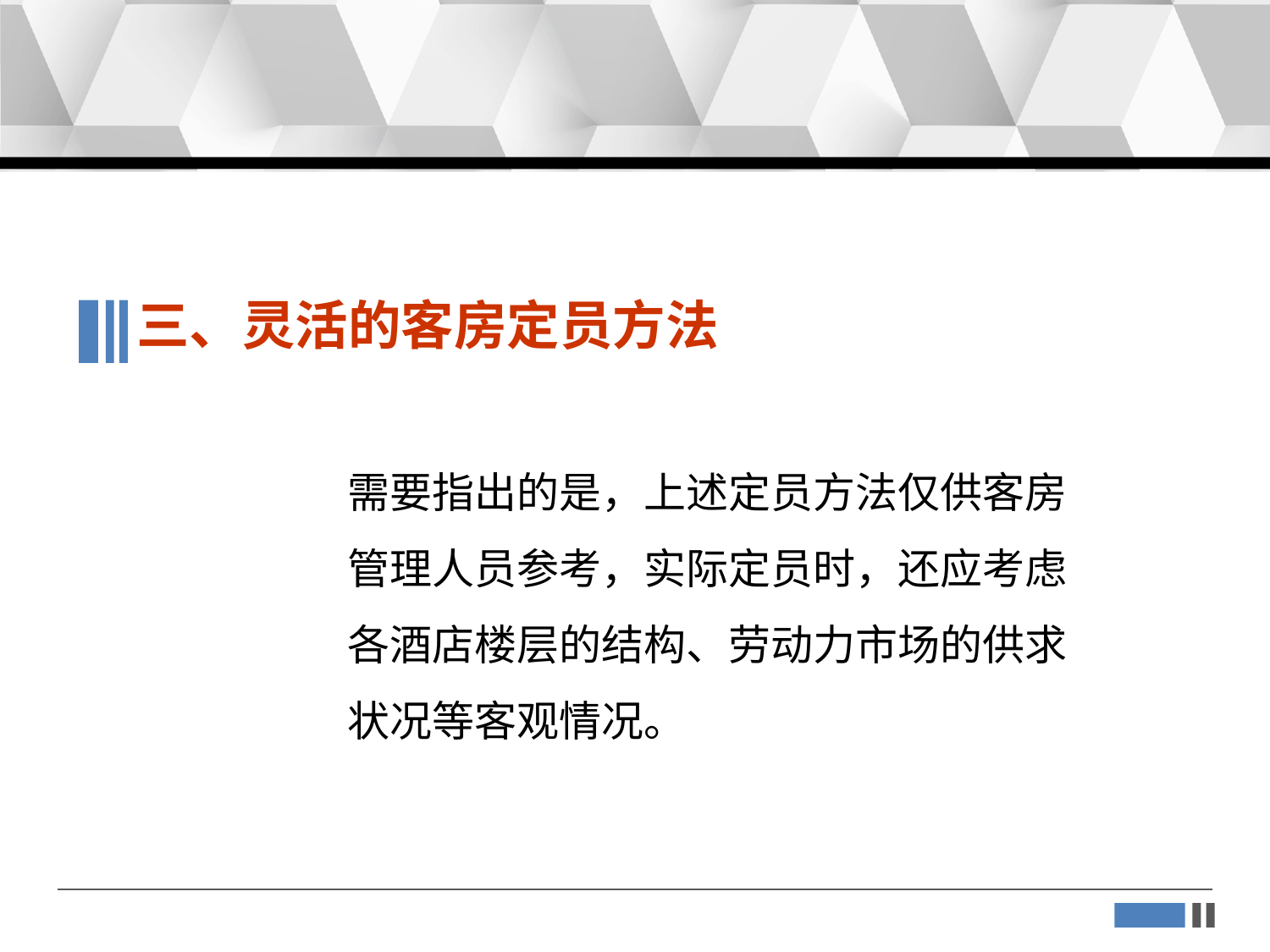

三、灵活的客房定员方法

需要指出的是，上述定员方法仅供客房管理人员参考，实际定员时，还应考虑各酒店楼层的结构、劳动力市场的供求状况等客观情况。